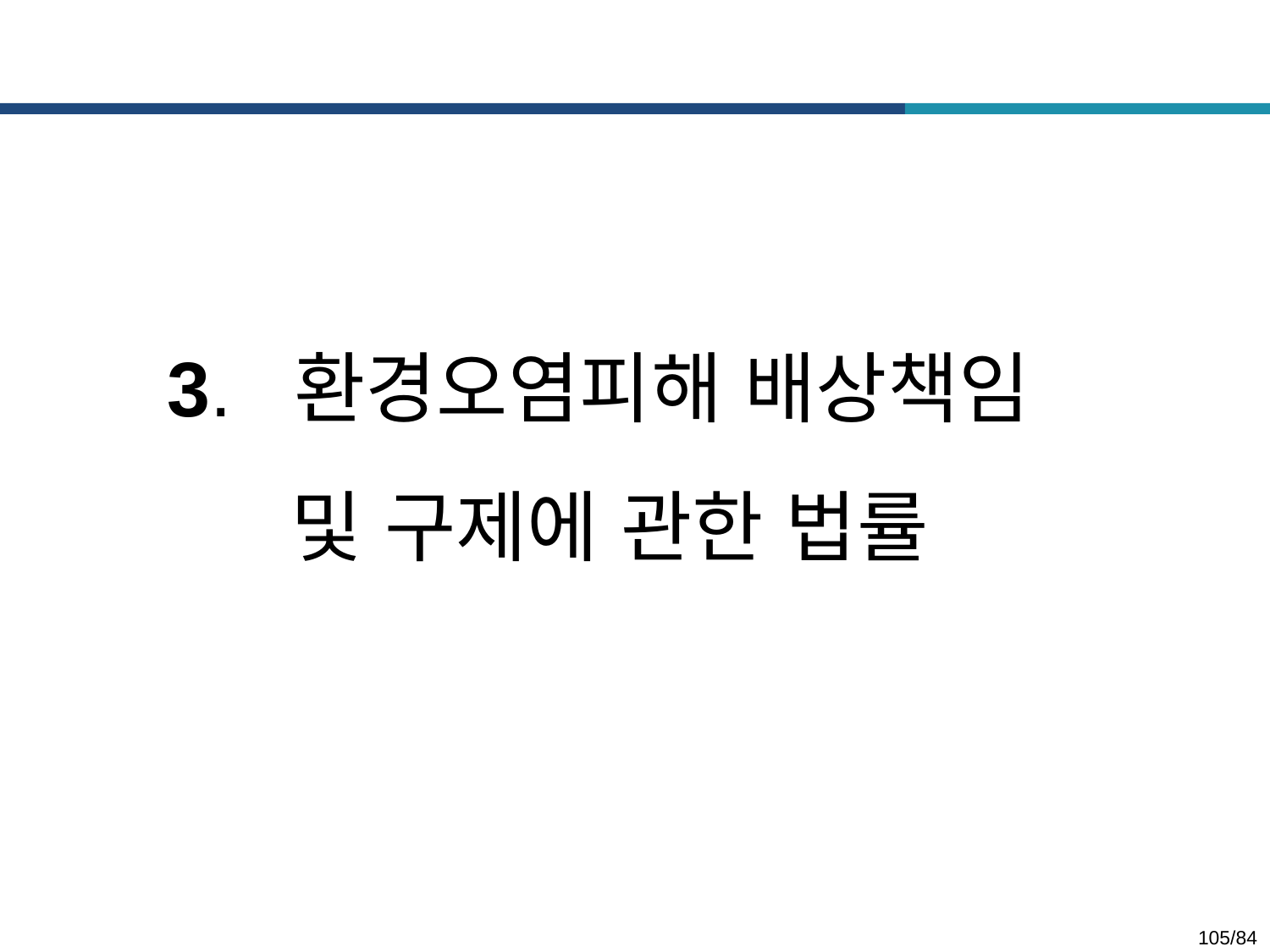

3.  환경오염피해 배상책임   및 구제에 관한 법률